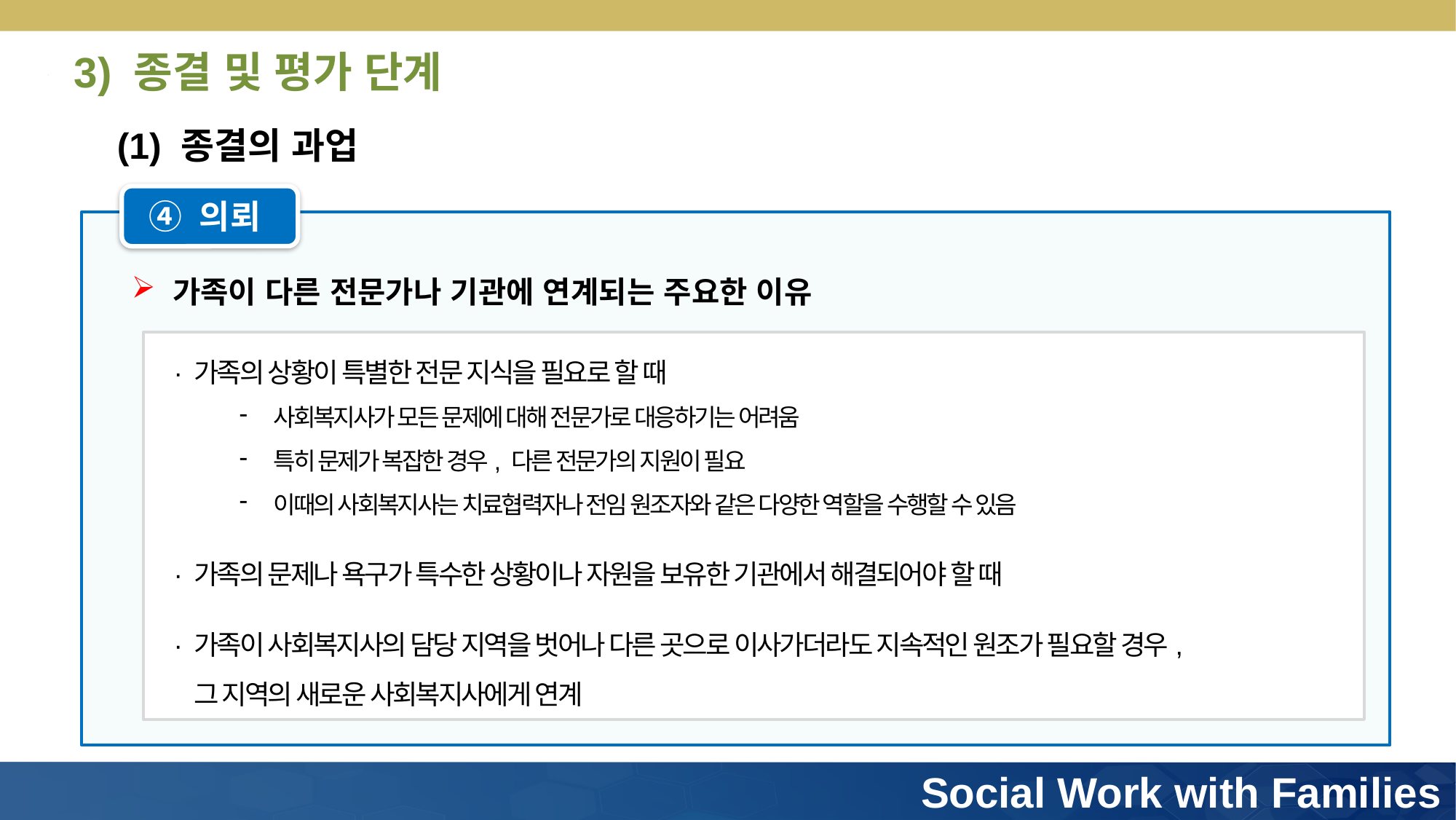

3) 종결 및 평가 단계
(1) 종결의 과업

④ 의뢰

가족이 다른 전문가나 기관에 연계되는 주요한 이유

∙ 가족의 상황이 특별한 전문 지식을 필요로 할 때
사회복지사가 모든 문제에 대해 전문가로 대응하기는 어려움
특히 문제가 복잡한 경우, 다른 전문가의 지원이 필요
이때의 사회복지사는 치료협력자나 전임 원조자와 같은 다양한 역할을 수행할 수 있음

∙ 가족의 문제나 욕구가 특수한 상황이나 자원을 보유한 기관에서 해결되어야 할 때

∙ 가족이 사회복지사의 담당 지역을 벗어나 다른 곳으로 이사가더라도 지속적인 원조가 필요할 경우,
  그 지역의 새로운 사회복지사에게 연계